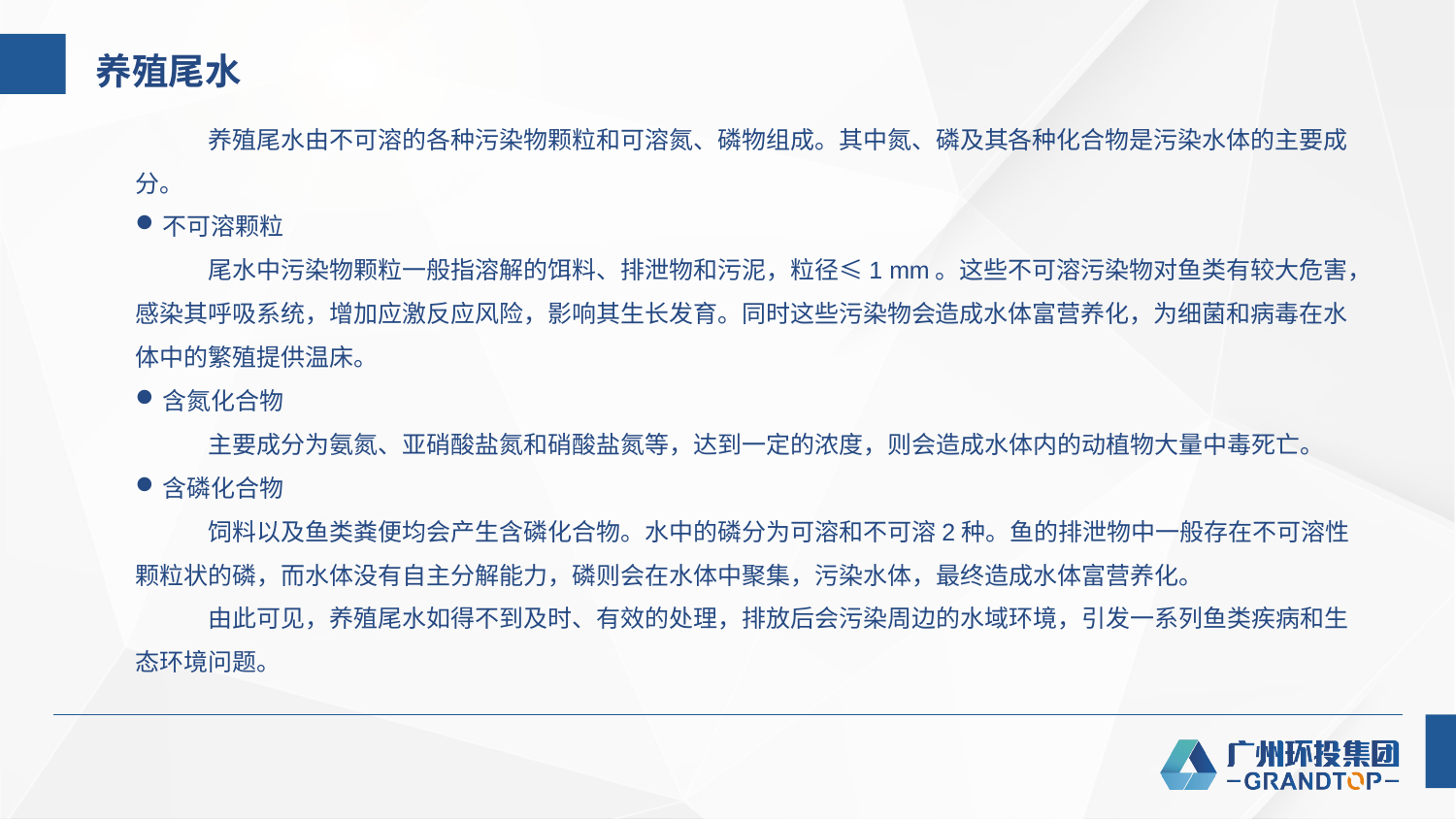

养殖尾水
养殖尾水由不可溶的各种污染物颗粒和可溶氮、磷物组成。其中氮、磷及其各种化合物是污染水体的主要成分。
不可溶颗粒
尾水中污染物颗粒一般指溶解的饵料、排泄物和污泥，粒径≤1 mm。这些不可溶污染物对鱼类有较大危害，感染其呼吸系统，增加应激反应风险，影响其生长发育。同时这些污染物会造成水体富营养化，为细菌和病毒在水体中的繁殖提供温床。
含氮化合物
主要成分为氨氮、亚硝酸盐氮和硝酸盐氮等，达到一定的浓度，则会造成水体内的动植物大量中毒死亡。
含磷化合物
饲料以及鱼类粪便均会产生含磷化合物。水中的磷分为可溶和不可溶2种。鱼的排泄物中一般存在不可溶性颗粒状的磷，而水体没有自主分解能力，磷则会在水体中聚集，污染水体，最终造成水体富营养化。
由此可见，养殖尾水如得不到及时、有效的处理，排放后会污染周边的水域环境，引发一系列鱼类疾病和生态环境问题。